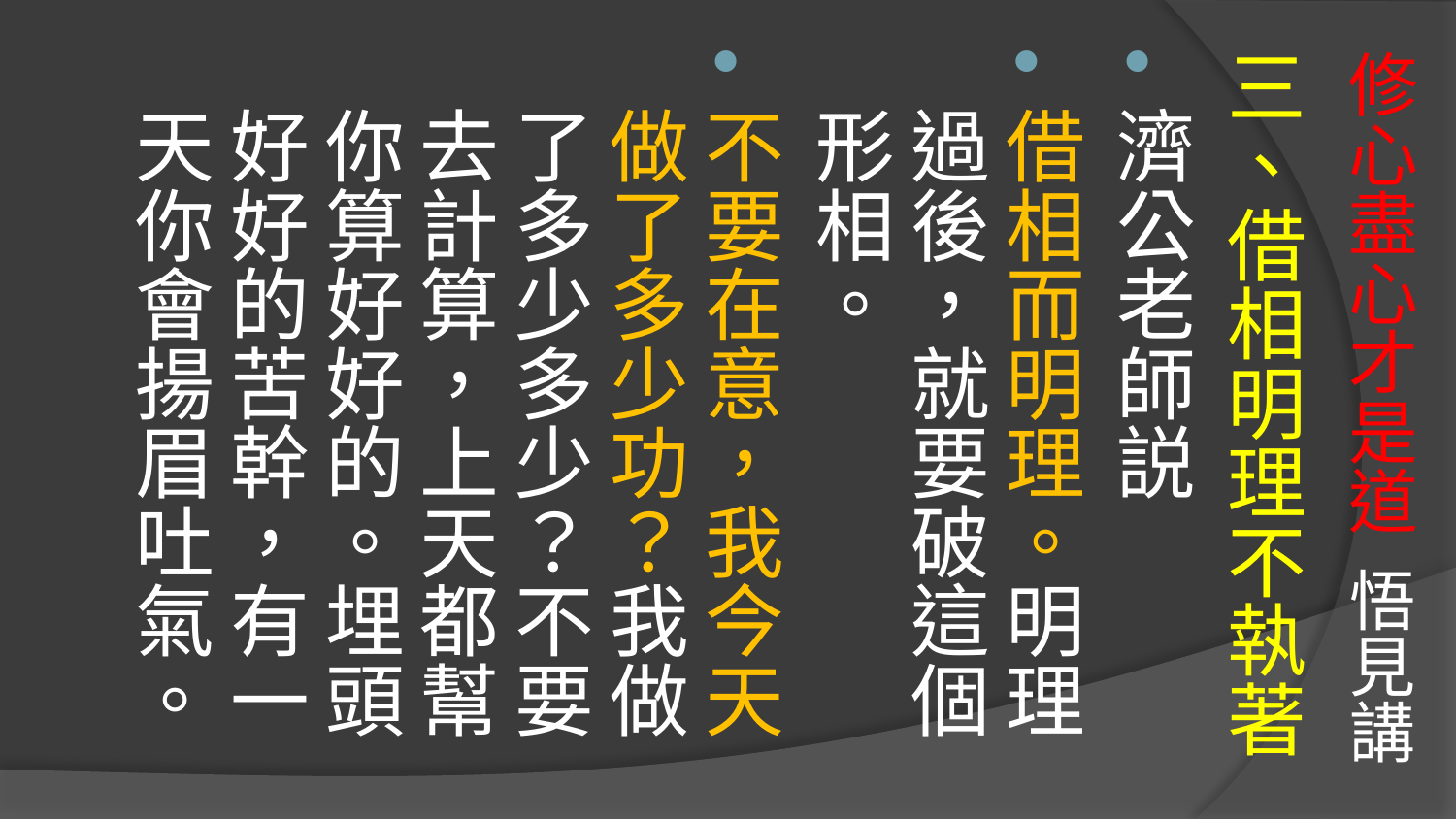

# 修心盡心才是道  悟見講
三、借相明理不執著
濟公老師説
借相而明理。明理過後，就要破這個形相。
不要在意，我今天做了多少功？我做了多少多少？不要去計算，上天都幫你算好好的。埋頭好好的苦幹，有一天你會揚眉吐氣。